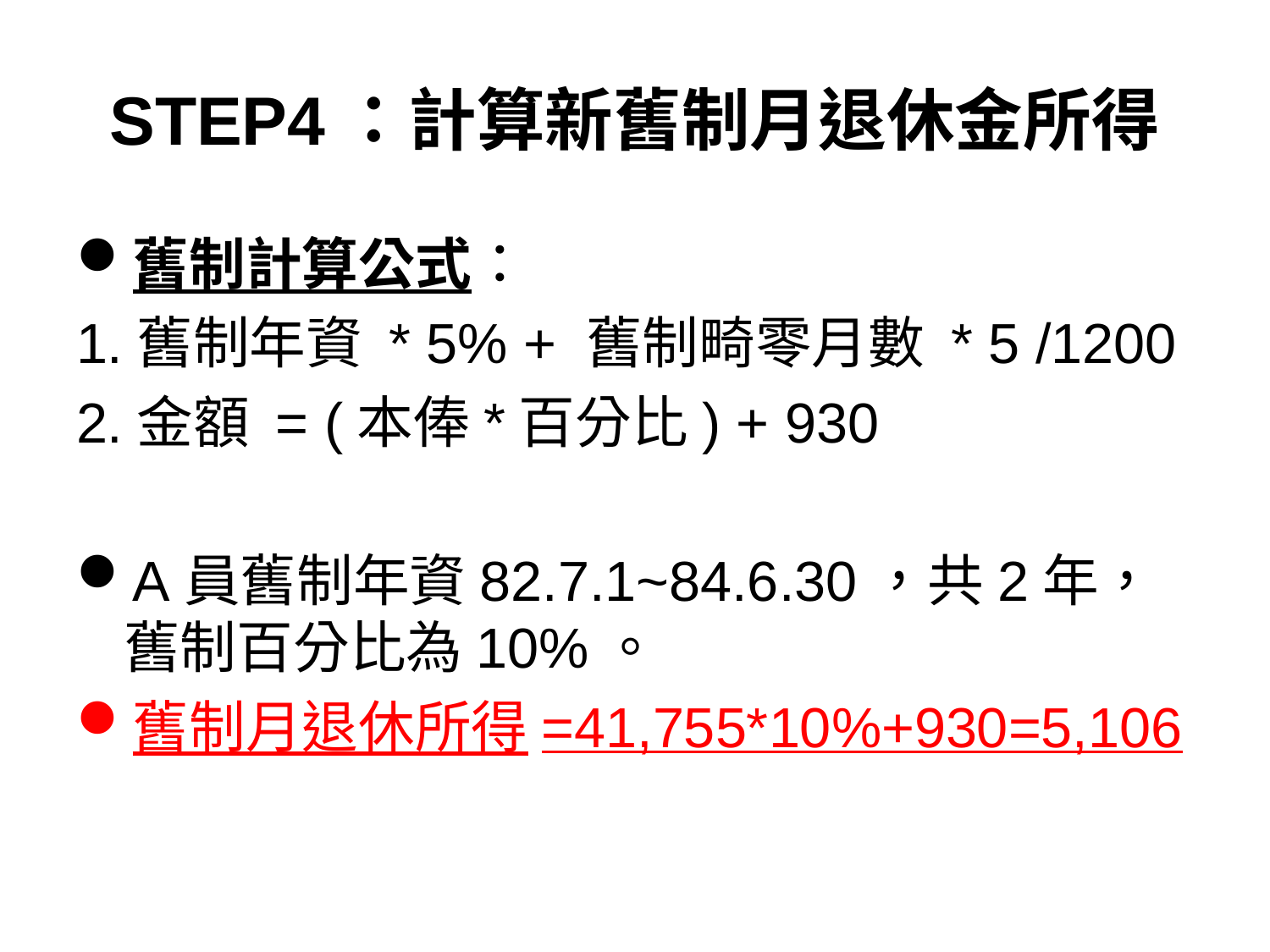

# STEP4：計算新舊制月退休金所得
舊制計算公式：
1.舊制年資 * 5% + 舊制畸零月數 * 5 /1200
2.金額 = (本俸*百分比) + 930

A員舊制年資82.7.1~84.6.30，共2年，舊制百分比為10%。
舊制月退休所得=41,755*10%+930=5,106